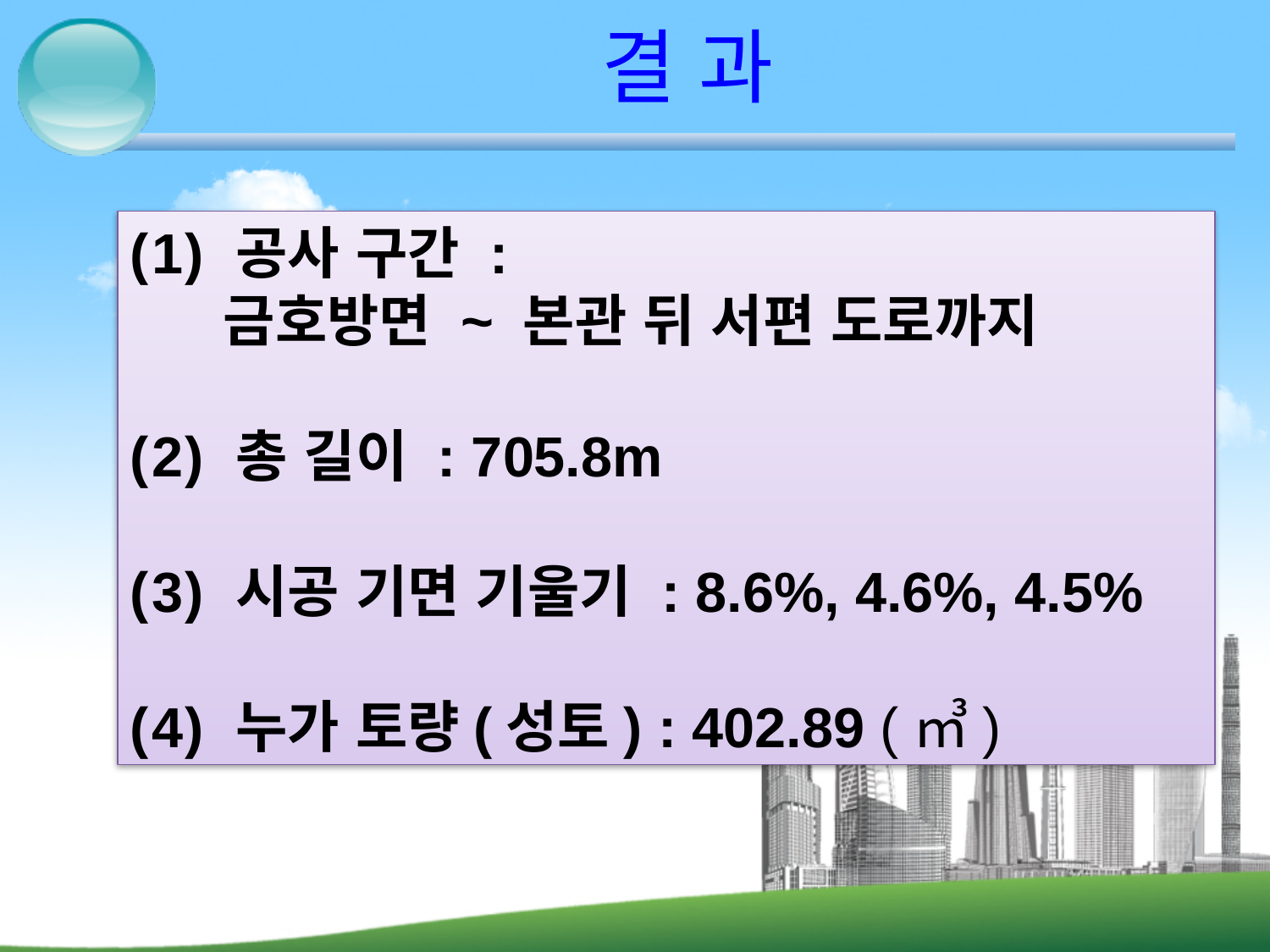

# 결 과
 공사 구간 :
     금호방면 ~ 본관 뒤 서편 도로까지

 총 길이 : 705.8m

 시공 기면 기울기 : 8.6%, 4.6%, 4.5%

 누가 토량(성토) : 402.89 (㎥)